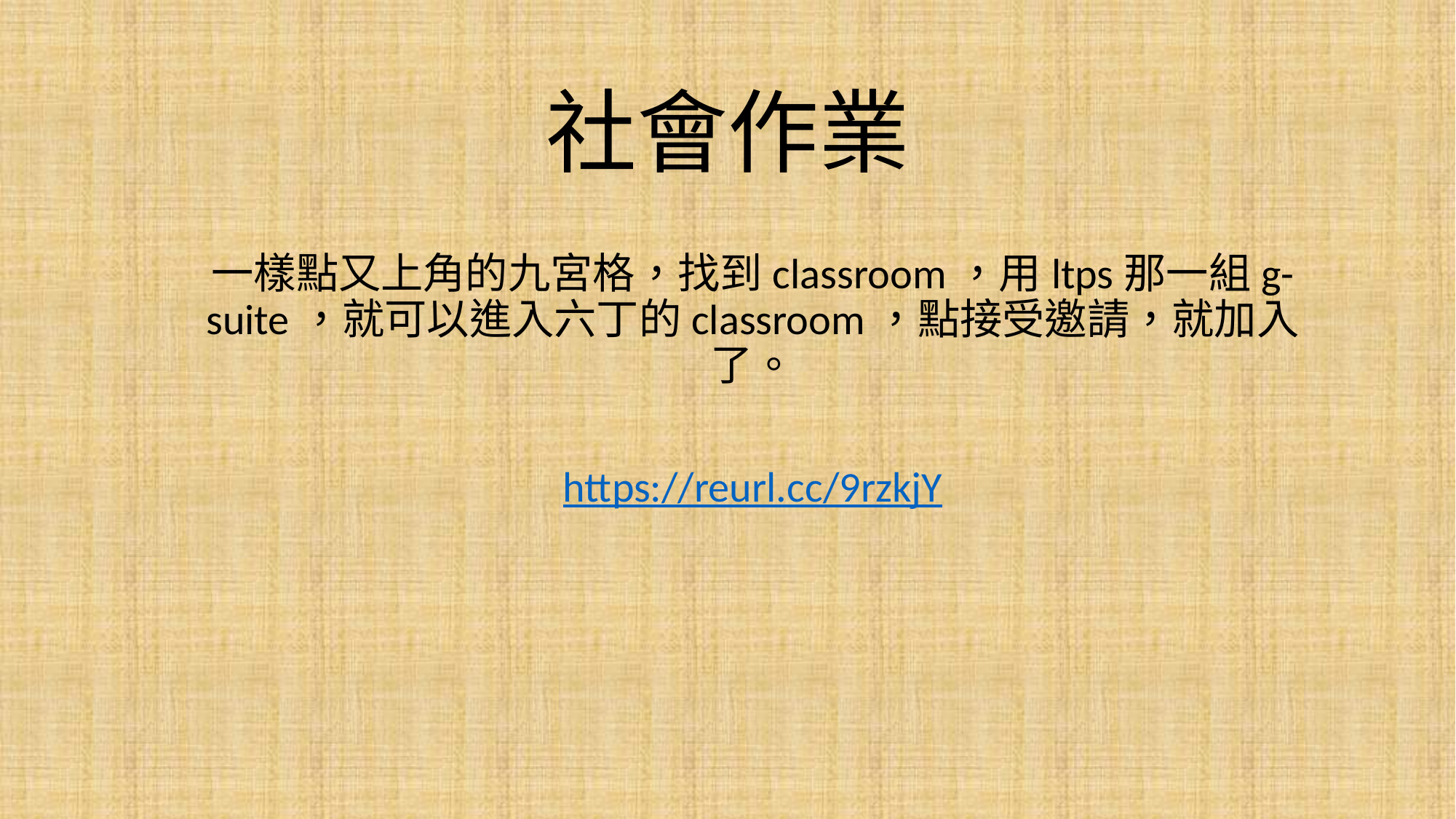

# 社會作業
一樣點又上角的九宮格，找到classroom，用ltps那一組g-suite，就可以進入六丁的classroom，點接受邀請，就加入了。

https://reurl.cc/9rzkjY